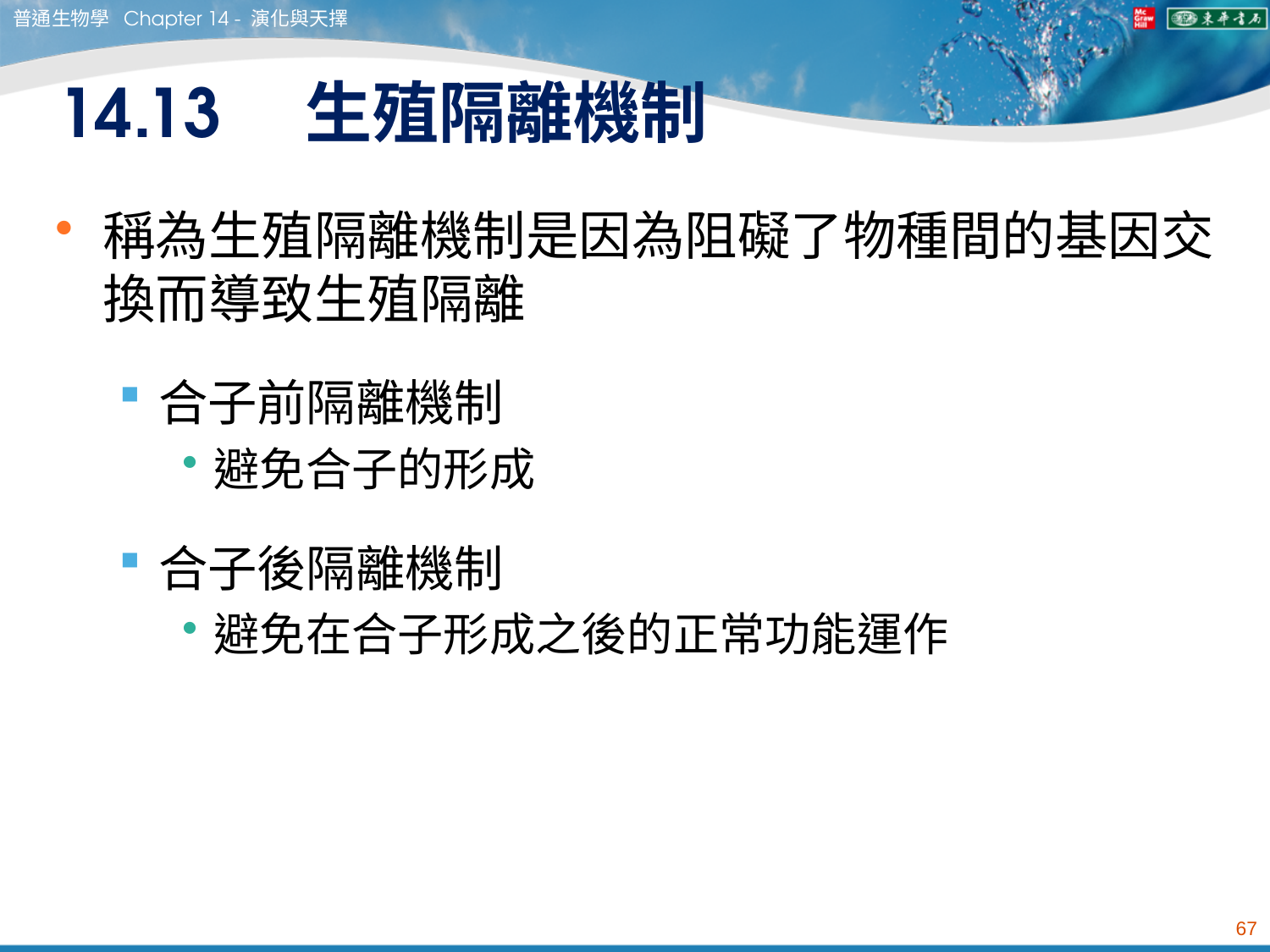

普通生物學  Chapter 14 - 演化與天擇
# 14.13　生殖隔離機制
稱為生殖隔離機制是因為阻礙了物種間的基因交換而導致生殖隔離
合子前隔離機制
避免合子的形成
合子後隔離機制
避免在合子形成之後的正常功能運作
67